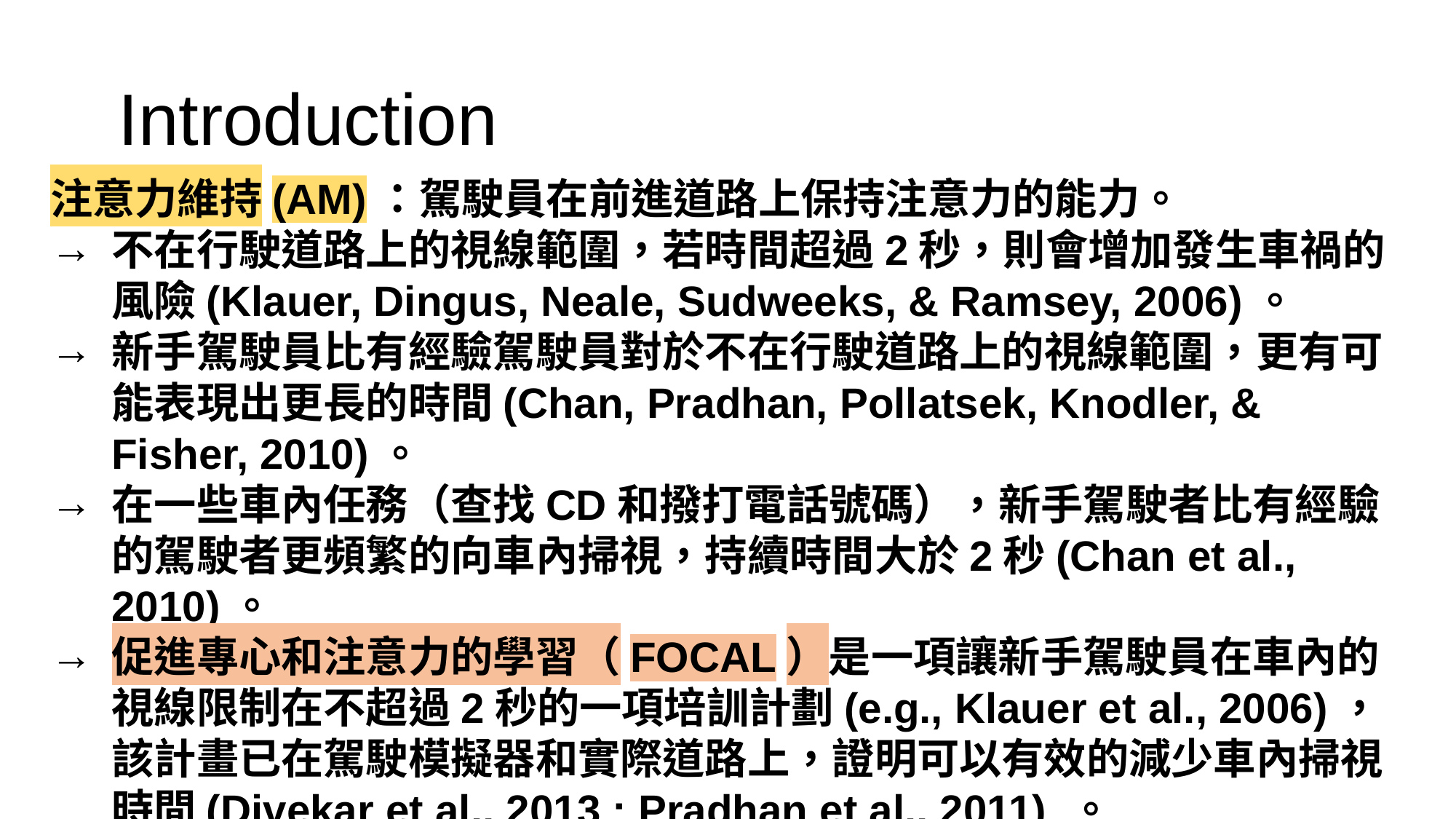

Introduction
注意力維持(AM)：駕駛員在前進道路上保持注意力的能力。
不在行駛道路上的視線範圍，若時間超過2秒，則會增加發生車禍的風險(Klauer, Dingus, Neale, Sudweeks, & Ramsey, 2006)。
新手駕駛員比有經驗駕駛員對於不在行駛道路上的視線範圍，更有可能表現出更長的時間(Chan, Pradhan, Pollatsek, Knodler, & Fisher, 2010)。
在一些車內任務（查找CD和撥打電話號碼），新手駕駛者比有經驗的駕駛者更頻繁的向車內掃視，持續時間大於2秒(Chan et al., 2010)。
促進專心和注意力的學習（FOCAL）是一項讓新手駕駛員在車內的視線限制在不超過2秒的一項培訓計劃(e.g., Klauer et al., 2006)，該計畫已在駕駛模擬器和實際道路上，證明可以有效的減少車內掃視時間(Divekar et al., 2013 ; Pradhan et al., 2011) 。